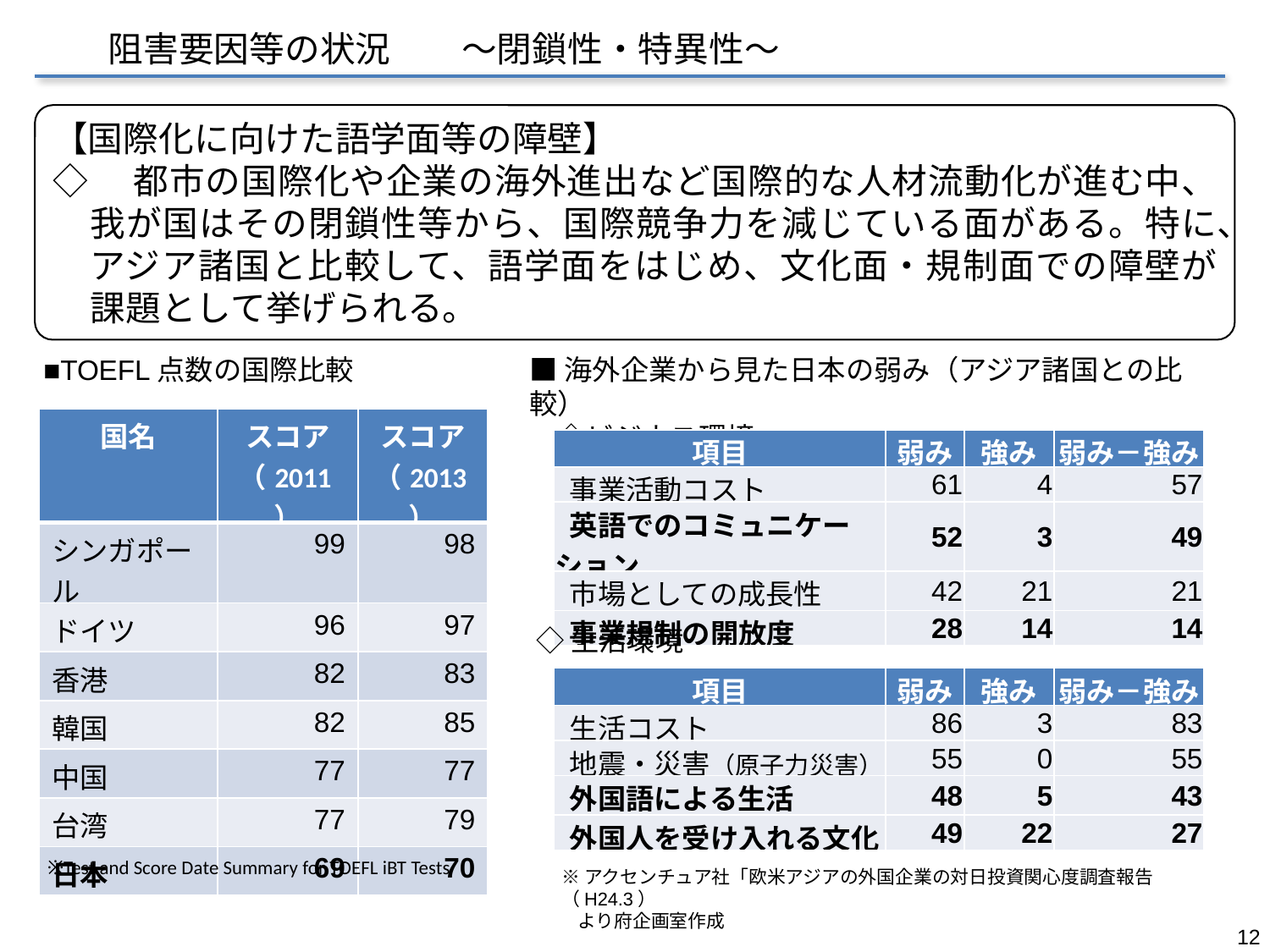

阻害要因等の状況　　～閉鎖性・特異性～
【国際化に向けた語学面等の障壁】
◇　都市の国際化や企業の海外進出など国際的な人材流動化が進む中、我が国はその閉鎖性等から、国際競争力を減じている面がある。特に、アジア諸国と比較して、語学面をはじめ、文化面・規制面での障壁が課題として挙げられる。
■TOEFL点数の国際比較
■海外企業から見た日本の弱み（アジア諸国との比較）
　◇ビジネス環境
| 国名 | スコア（2011） | スコア（2013） |
| --- | --- | --- |
| シンガポール | 99 | 98 |
| ドイツ | 96 | 97 |
| 香港 | 82 | 83 |
| 韓国 | 82 | 85 |
| 中国 | 77 | 77 |
| 台湾 | 77 | 79 |
| 日本 | 69 | 70 |
| 項目 | 弱み | 強み | 弱み－強み |
| --- | --- | --- | --- |
| 事業活動コスト | 61 | 4 | 57 |
| 英語でのコミュニケーション | 52 | 3 | 49 |
| 市場としての成長性 | 42 | 21 | 21 |
| 事業規制の開放度 | 28 | 14 | 14 |
 ◇生活環境
| 項目 | 弱み | 強み | 弱み－強み |
| --- | --- | --- | --- |
| 生活コスト | 86 | 3 | 83 |
| 地震・災害（原子力災害） | 55 | 0 | 55 |
| 外国語による生活 | 48 | 5 | 43 |
| 外国人を受け入れる文化 | 49 | 22 | 27 |
※Test and Score Date Summary for TOEFL iBT Tests
※アクセンチュア社「欧米アジアの外国企業の対日投資関心度調査報告（H24.3）
   より府企画室作成
12